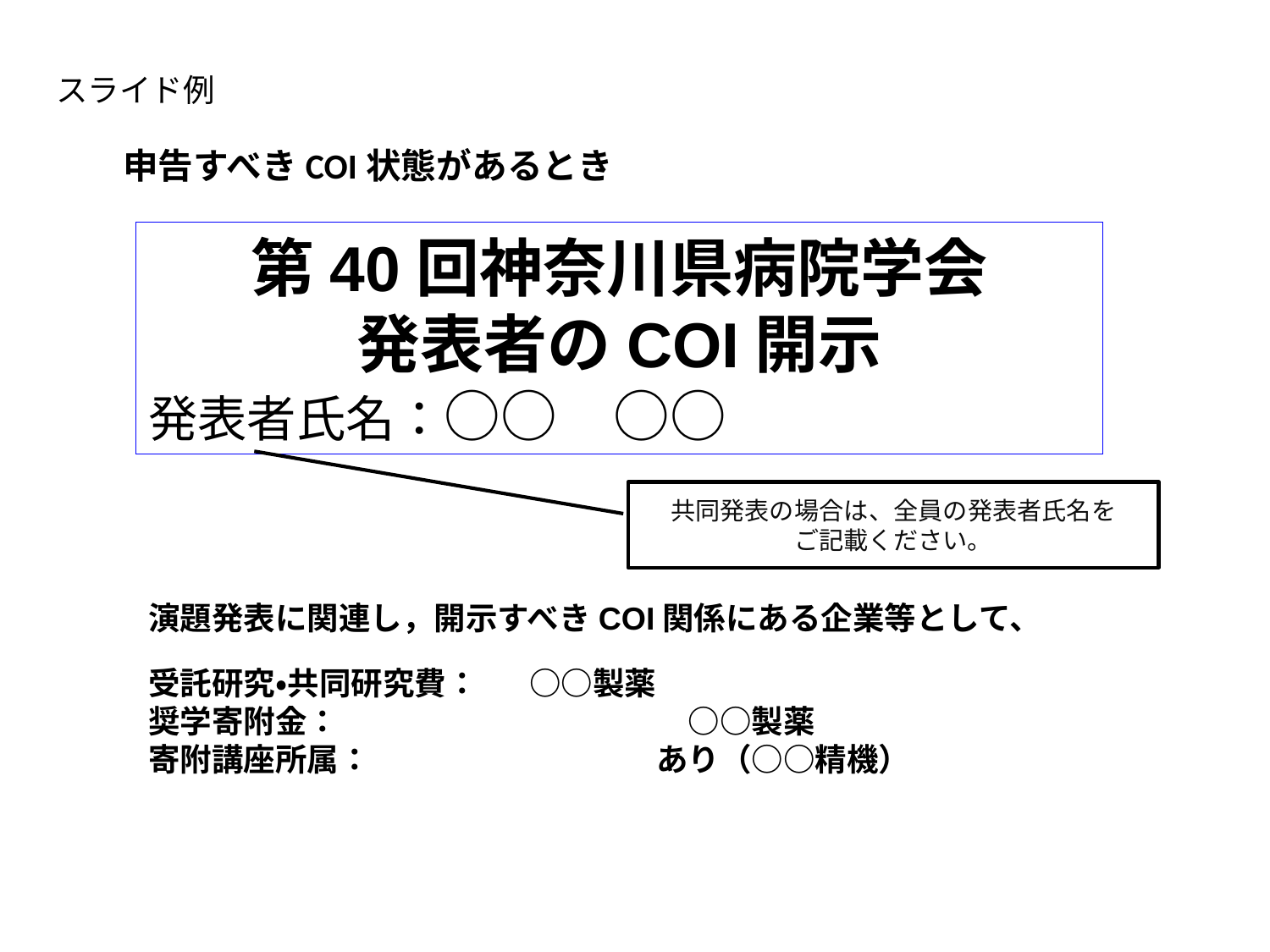

スライド例
申告すべきCOI状態があるとき
第40回神奈川県病院学会
発表者のCOI開示
発表者氏名：○○　○○
共同発表の場合は、全員の発表者氏名を
ご記載ください。
演題発表に関連し，開示すべきCOI関係にある企業等として、

受託研究・共同研究費：	○○製薬
奨学寄附金：	　　　　　　　　　○○製薬
寄附講座所属：　　　　　　	あり（○○精機）